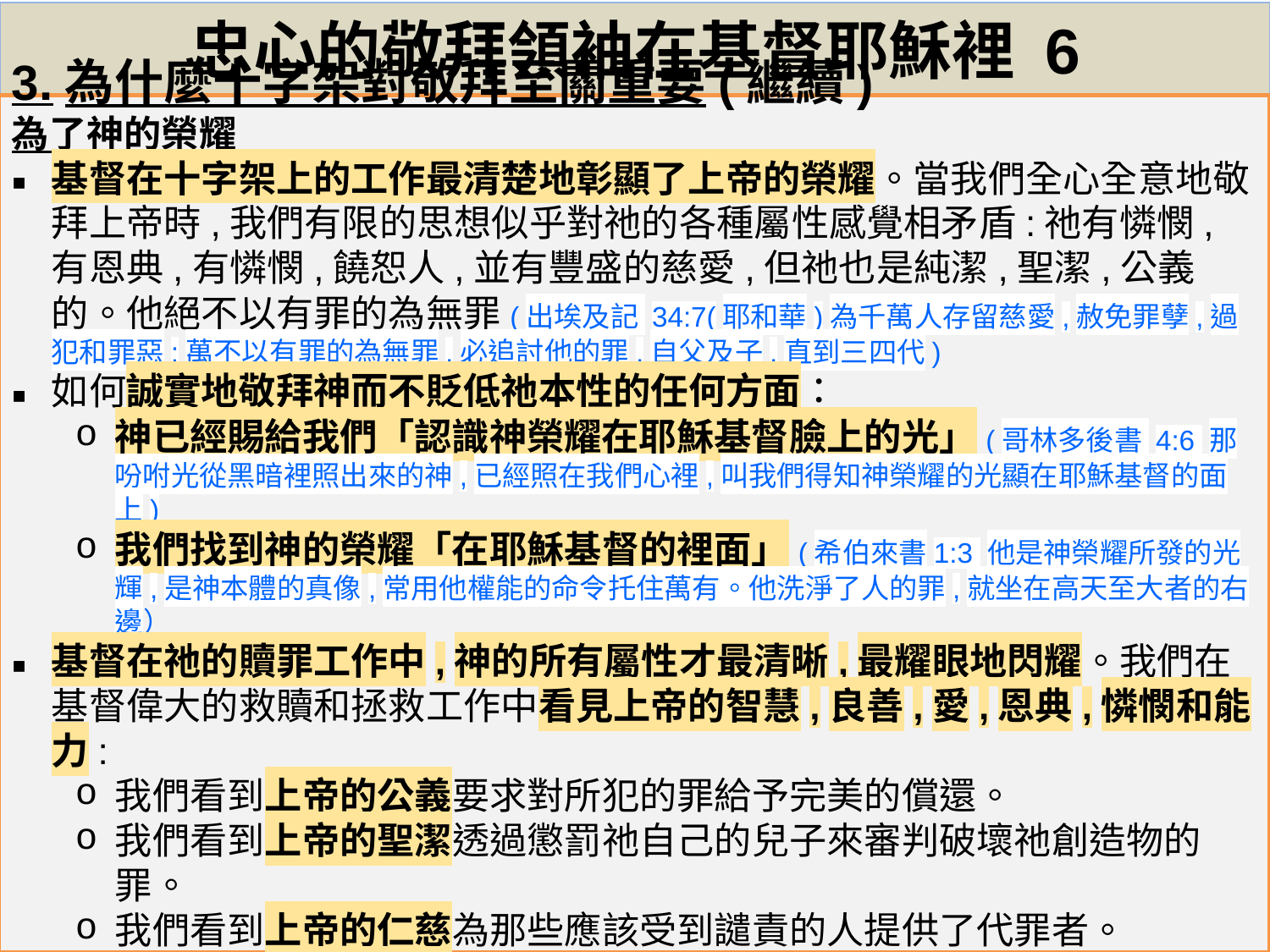

# 忠心的敬拜領袖在基督耶穌裡 6
3.為什麼十字架對敬拜至關重要(繼續)
為了神的榮耀
基督在十字架上的工作最清楚地彰顯了上帝的榮耀。當我們全心全意地敬拜上帝時,我們有限的思想似乎對祂的各種屬性感覺相矛盾:祂有憐憫,有恩典,有憐憫,饒恕人,並有豐盛的慈愛,但祂也是純潔,聖潔,公義的。他絕不以有罪的為無罪(出埃及記 34:7(耶和華)為千萬人存留慈愛,赦免罪孽,過犯和罪惡;萬不以有罪的為無罪,必追討他的罪,自父及子,直到三四代)
如何誠實地敬拜神而不貶低祂本性的任何方面：
神已經賜給我們「認識神榮耀在耶穌基督臉上的光」(哥林多後書 4:6 那吩咐光從黑暗裡照出來的神,已經照在我們心裡,叫我們得知神榮耀的光顯在耶穌基督的面上)
我們找到神的榮耀「在耶穌基督的裡面」(希伯來書1:3 他是神榮耀所發的光輝,是神本體的真像,常用他權能的命令托住萬有。他洗淨了人的罪,就坐在高天至大者的右邊）
基督在祂的贖罪工作中,神的所有屬性才最清晰,最耀眼地閃耀。我們在基督偉大的救贖和拯救工作中看見上帝的智慧,良善,愛,恩典,憐憫和能力:
我們看到上帝的公義要求對所犯的罪給予完美的償還。
我們看到上帝的聖潔透過懲罰祂自己的兒子來審判破壞祂創造物的罪。
我們看到上帝的仁慈為那些應該受到譴責的人提供了代罪者。
我們看到上帝的智慧為一個不可能的困境提供了榮耀的解決計劃